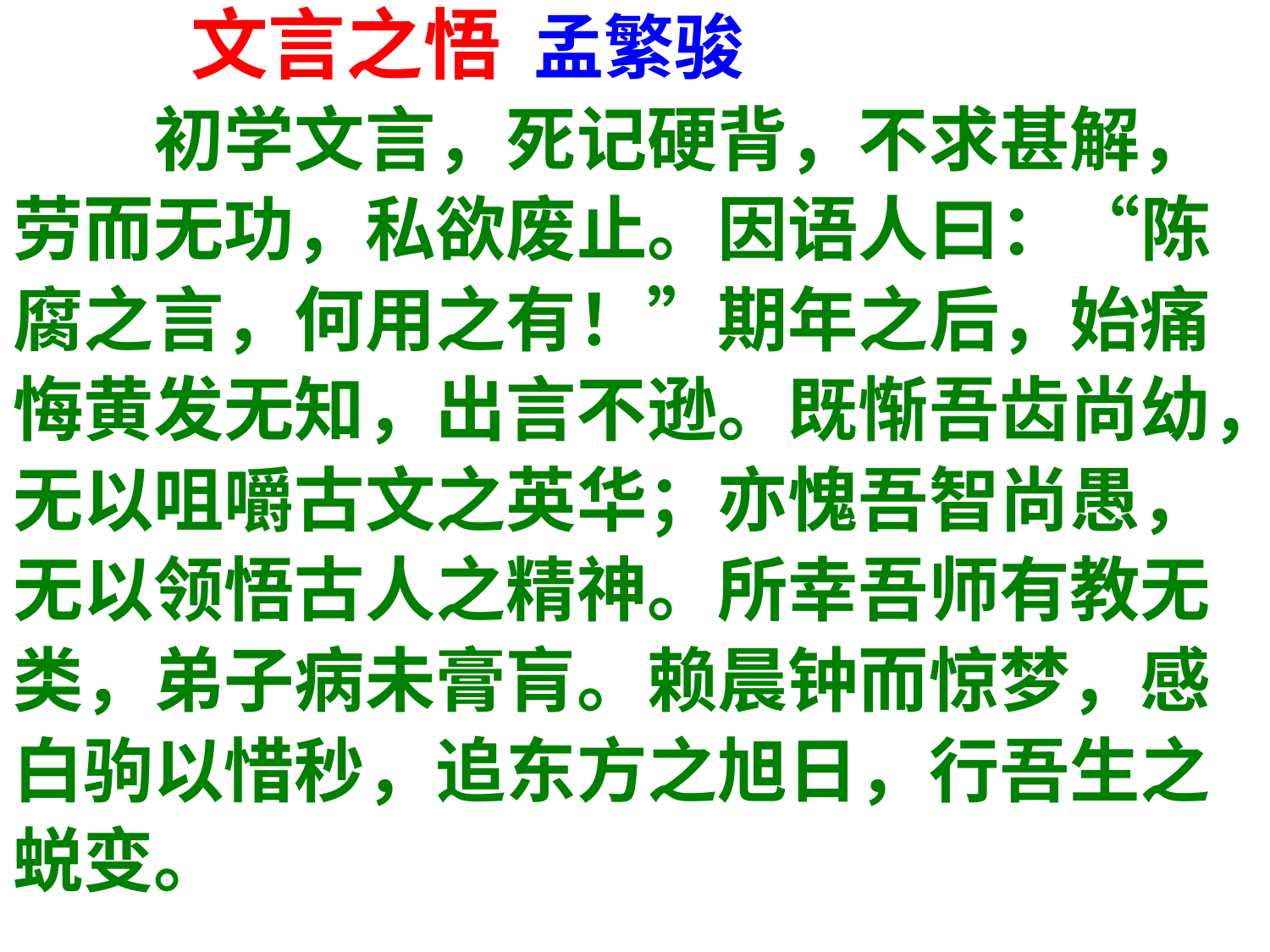

文言之悟  孟繁骏
　　初学文言，死记硬背，不求甚解，
劳而无功，私欲废止。因语人曰：“陈
腐之言，何用之有！”期年之后，始痛
悔黄发无知，出言不逊。既惭吾齿尚幼，
无以咀嚼古文之英华；亦愧吾智尚愚，
无以领悟古人之精神。所幸吾师有教无
类，弟子病未膏肓。赖晨钟而惊梦，感
白驹以惜秒，追东方之旭日，行吾生之
蜕变。